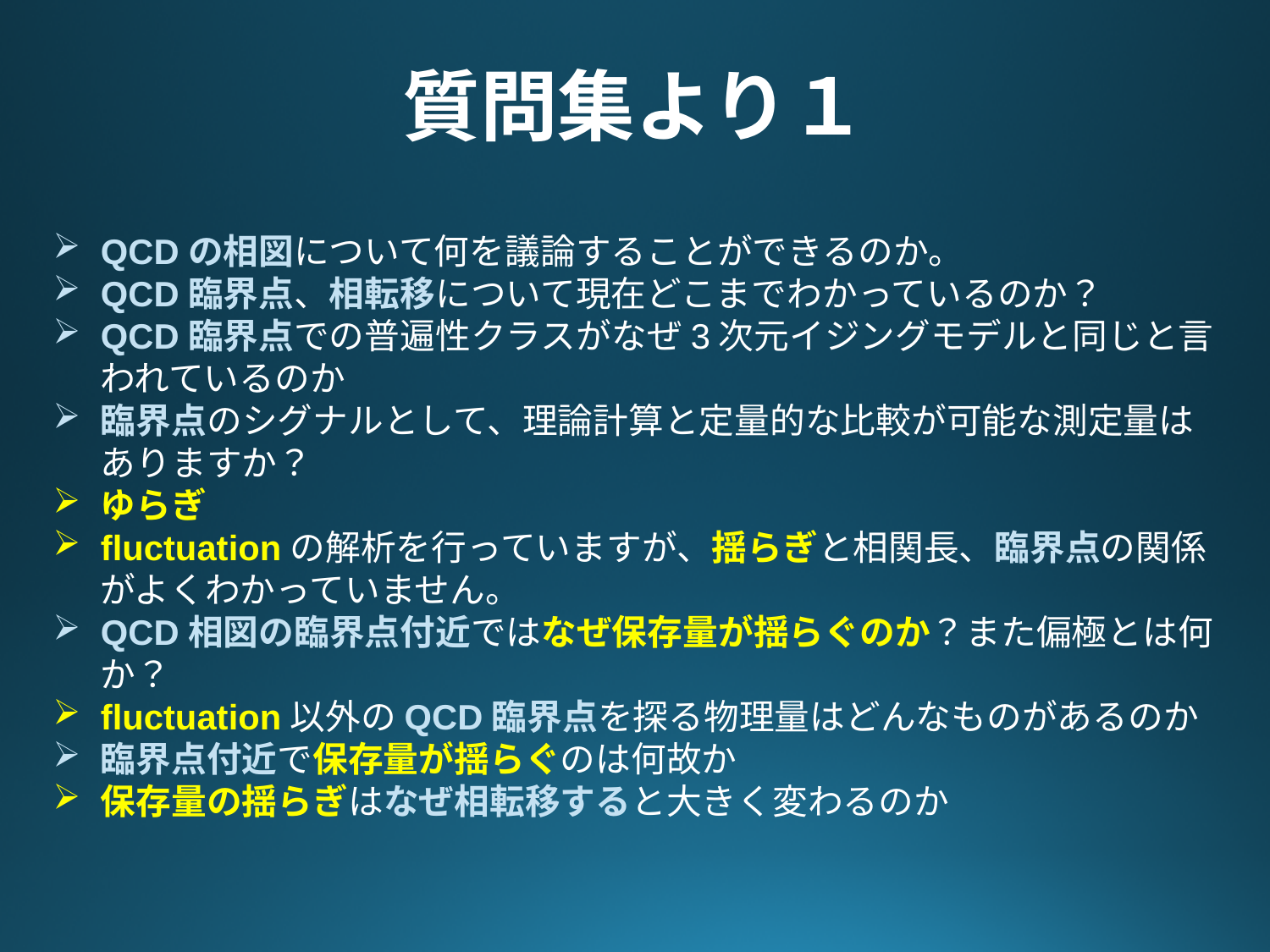

# 質問集より１
QCDの相図について何を議論することができるのか。
QCD臨界点、相転移について現在どこまでわかっているのか？
QCD臨界点での普遍性クラスがなぜ3次元イジングモデルと同じと言われているのか
臨界点のシグナルとして、理論計算と定量的な比較が可能な測定量はありますか？
ゆらぎ
fluctuationの解析を行っていますが、揺らぎと相関長、臨界点の関係がよくわかっていません。
QCD相図の臨界点付近ではなぜ保存量が揺らぐのか？また偏極とは何か？
fluctuation以外のQCD臨界点を探る物理量はどんなものがあるのか
臨界点付近で保存量が揺らぐのは何故か
保存量の揺らぎはなぜ相転移すると大きく変わるのか